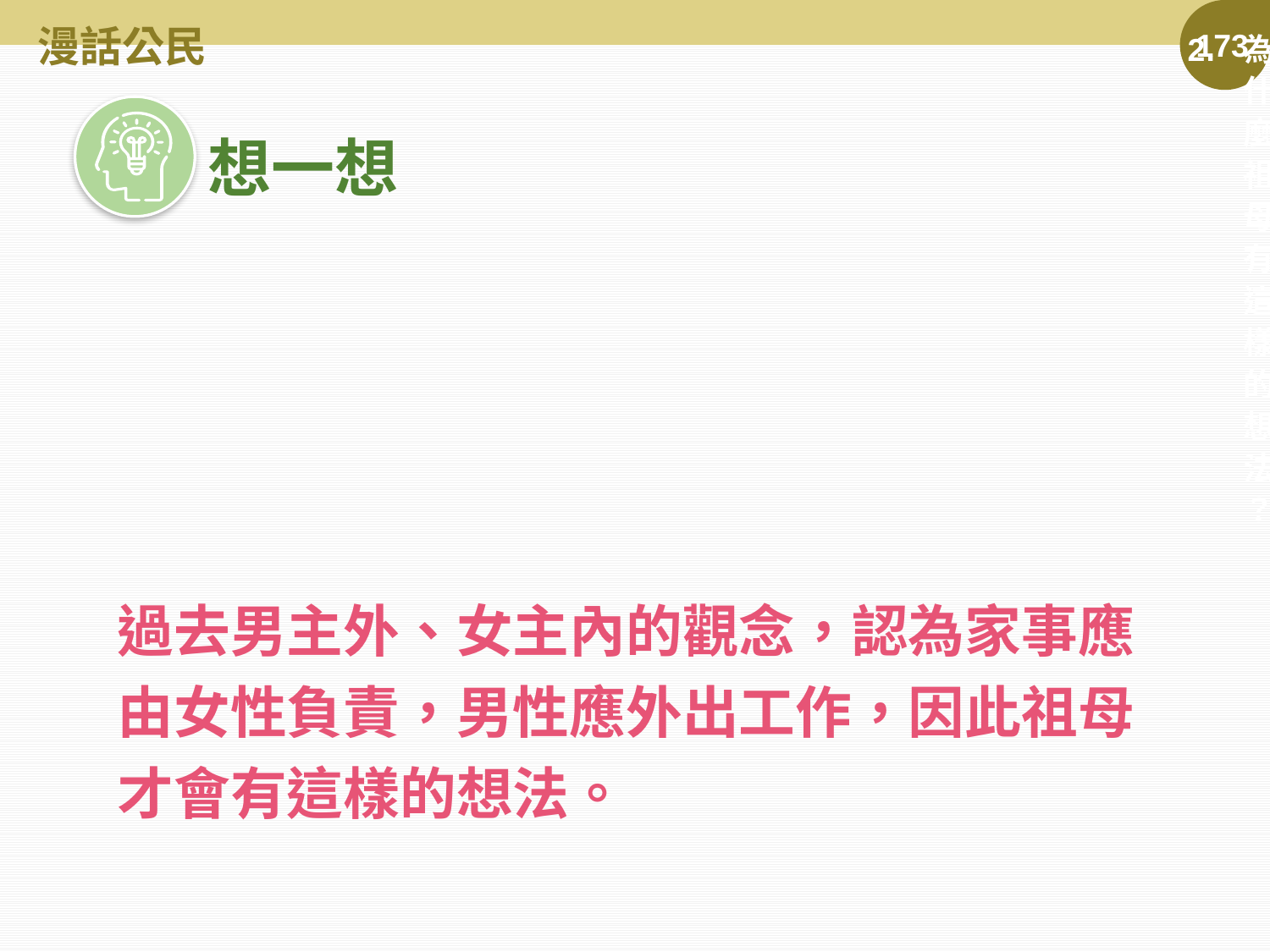

# 漫話公民
173

為什麼祖母有這樣的想法？
過去男主外、女主內的觀念，認為家事應由女性負責，男性應外出工作，因此祖母才會有這樣的想法。